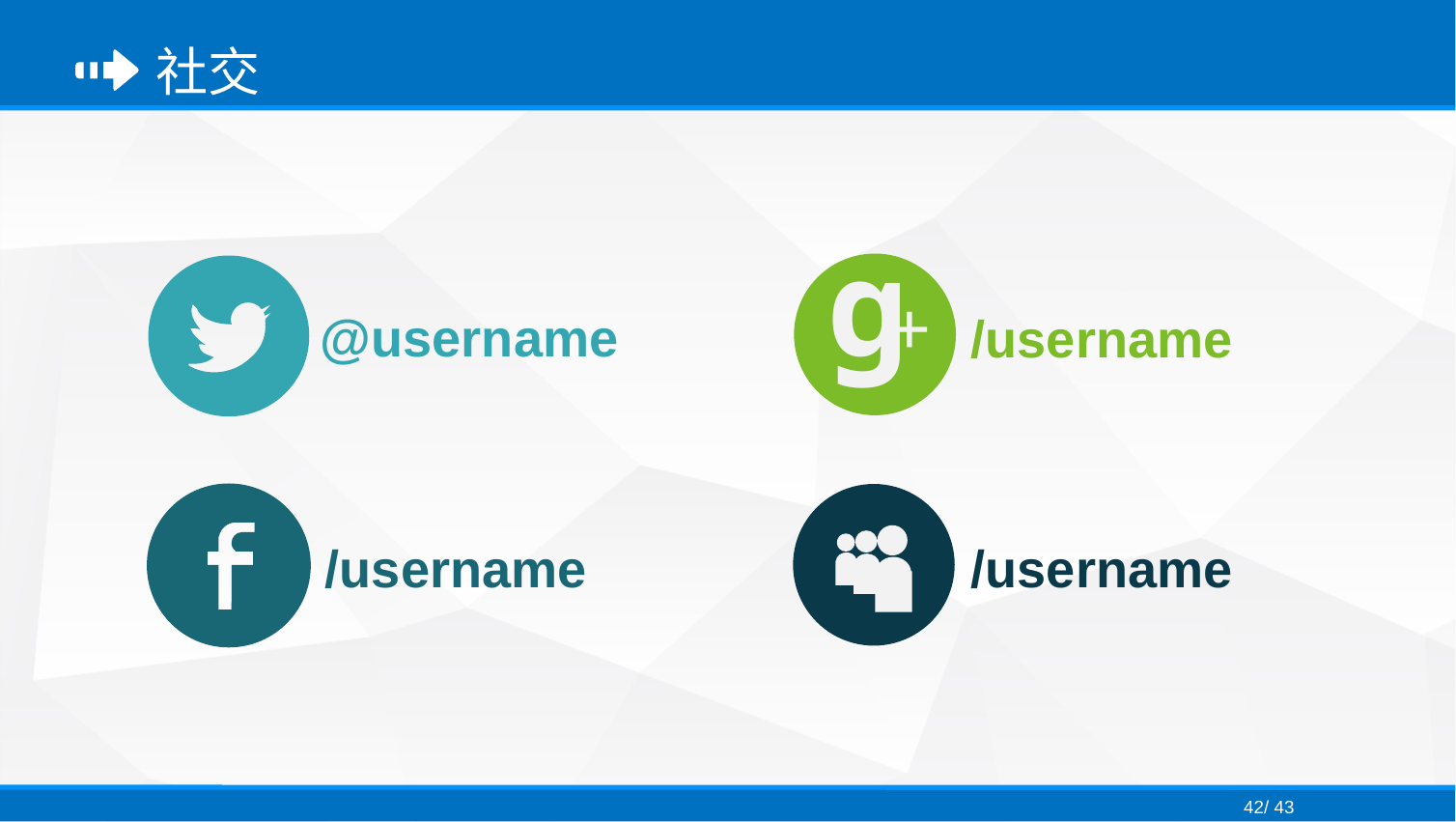

社交
g
+

@username
/username

/username
/username
42/ 43